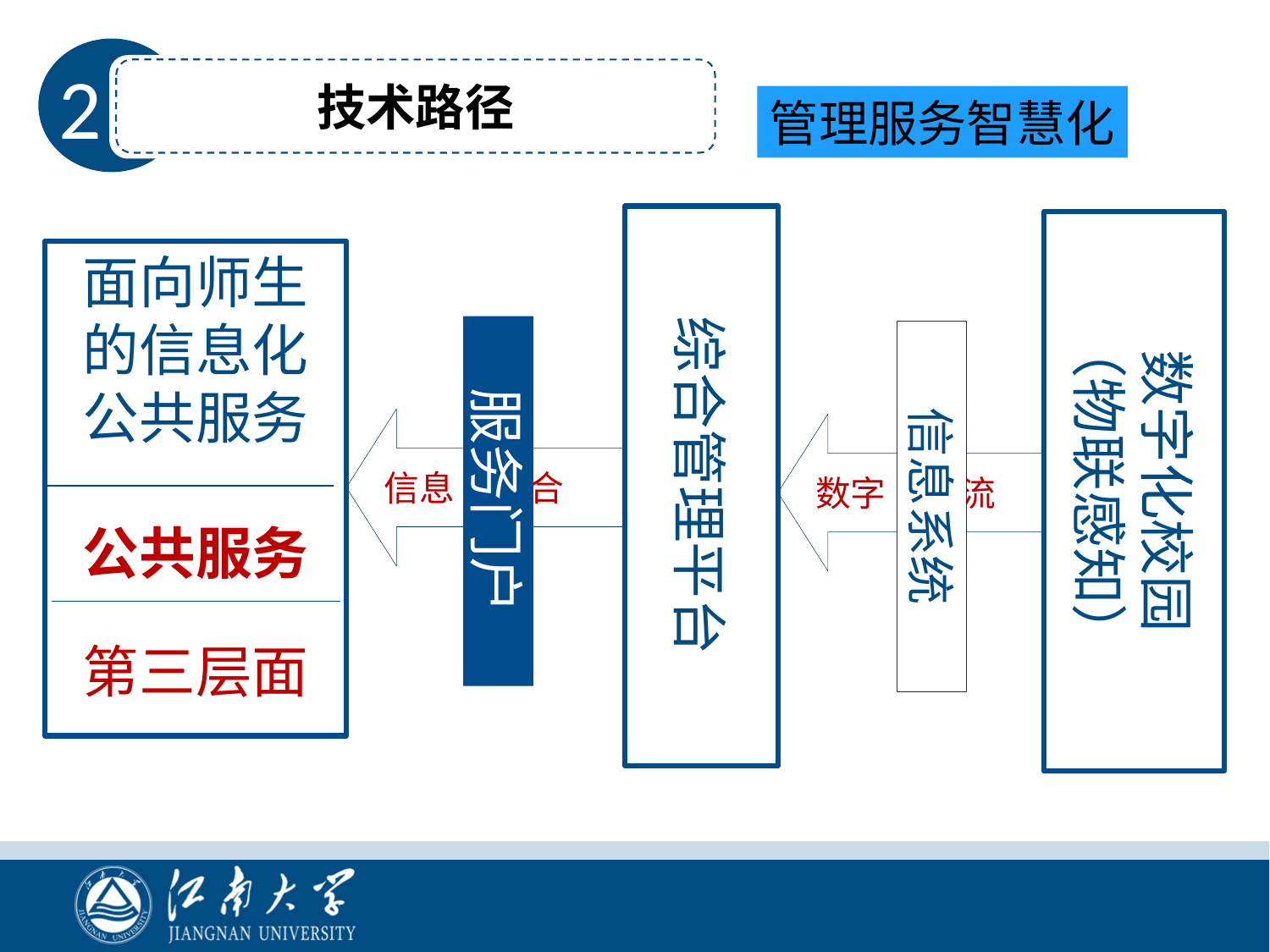

技术路径

2
管理服务智慧化
综合管理平台
数字化校园
（物联感知）
面向师生的信息化公共服务

公共服务

第三层面
服务门户
信息     融合
信息系统
数字     码流